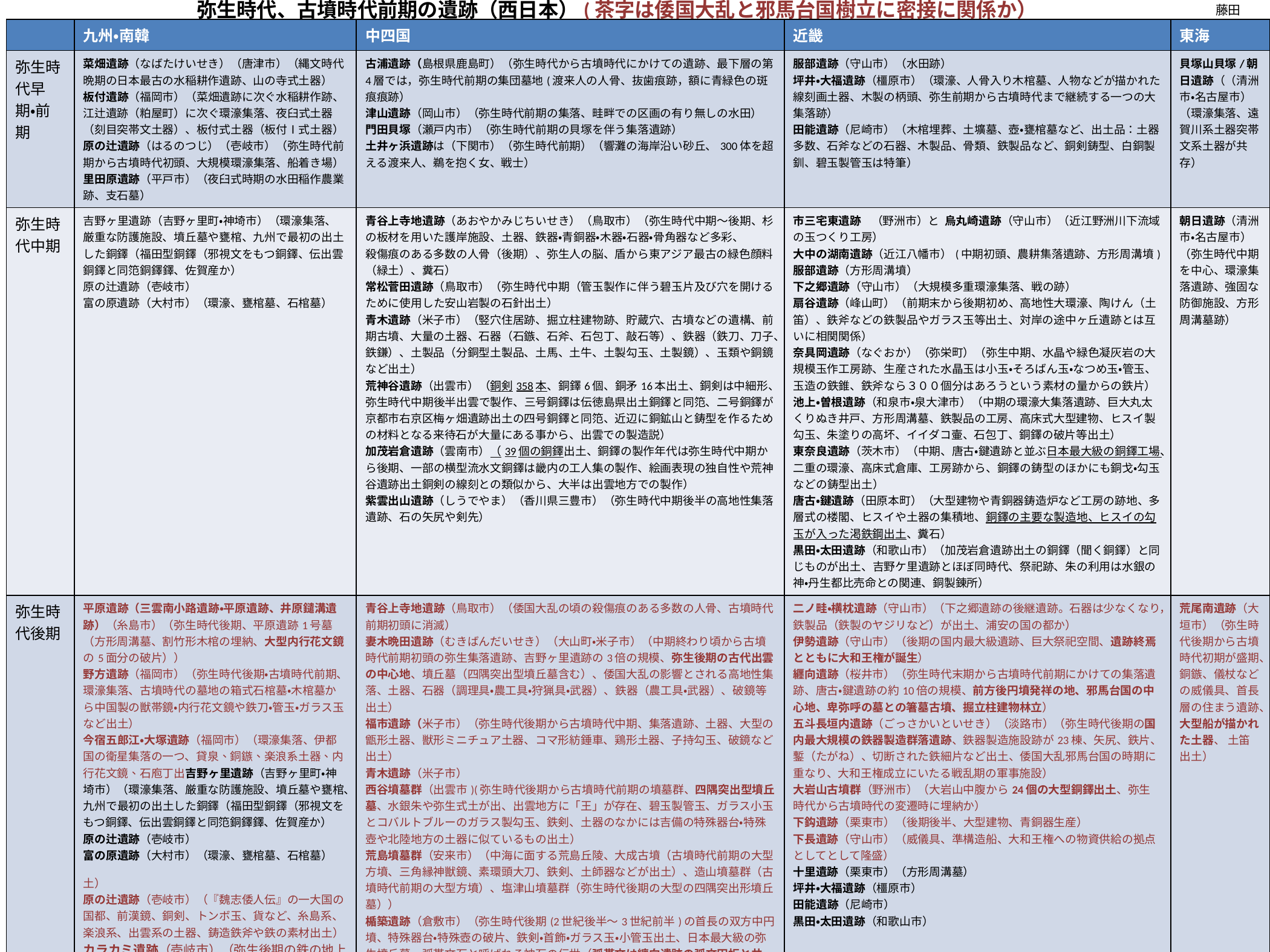

弥生時代、古墳時代前期の遺跡（西日本）(茶字は倭国大乱と邪馬台国樹立に密接に関係か）
藤田
|  | 九州・南韓 | 中四国 | 近畿 | 東海 |
| --- | --- | --- | --- | --- |
| 弥生時代早期・前期 | 菜畑遺跡（なばたけいせき）（唐津市）（縄文時代晩期の日本最古の水稲耕作遺跡、山の寺式土器） 板付遺跡（福岡市）（菜畑遺跡に次ぐ水稲耕作跡、江辻遺跡（粕屋町）に次ぐ環濠集落、夜臼式土器（刻目突帯文土器）、板付式土器（板付Ⅰ式土器） 原の辻遺跡（はるのつじ）（壱岐市）（弥生時代前期から古墳時代初頭、大規模環濠集落、船着き場） 里田原遺跡（平戸市）（夜臼式時期の水田稲作農業跡、支石墓） | 古浦遺跡（島根県鹿島町）（弥生時代から古墳時代にかけての遺跡、最下層の第4層では，弥生時代前期の集団墓地(渡来人の人骨、抜歯痕跡，額に青緑色の斑痕痕跡） 津山遺跡（岡山市）（弥生時代前期の集落、畦畔での区画の有り無しの水田） 門田貝塚（瀬戸内市）（弥生時代前期の貝塚を伴う集落遺跡） 土井ヶ浜遺跡は（下関市）（弥生時代前期）（響灘の海岸沿い砂丘、300体を超える渡来人、鵜を抱く女、戦士） | 服部遺跡（守山市）（水田跡） 坪井・大福遺跡（橿原市）（環濠、人骨入り木棺墓、人物などが描かれた線刻画土器、木製の柄頭、弥生前期から古墳時代まで継続する一つの大集落跡） 田能遺跡（尼崎市）（木棺埋葬、土壙墓、壺・甕棺墓など、出土品：土器多数、石斧などの石器、木製品、骨類、鉄製品など、銅剣鋳型、白銅製釧、碧玉製管玉は特筆） | 貝塚山貝塚/朝日遺跡（（清洲市・名古屋市）（環濠集落、遠賀川系土器突帯文系土器が共存） |
| 弥生時代中期 | 吉野ヶ里遺跡（吉野ヶ里町・神埼市）（環濠集落、厳重な防護施設、墳丘墓や甕棺、九州で最初の出土した銅鐸（福田型銅鐸（邪視文をもつ銅鐸、伝出雲銅鐸と同笵銅鐸鐸、佐賀産か） 原の辻遺跡（壱岐市） 富の原遺跡（大村市）（環濠、甕棺墓、石棺墓） | 青谷上寺地遺跡（あおやかみじちいせき）（鳥取市）（弥生時代中期～後期、杉の板材を用いた護岸施設、土器、鉄器・青銅器・木器・石器・骨角器など多彩、 殺傷痕のある多数の人骨（後期）、弥生人の脳、盾から東アジア最古の緑色顔料（緑土）、糞石） 常松菅田遺跡（鳥取市）（弥生時代中期（管玉製作に伴う碧玉片及び穴を開けるために使用した安山岩製の石針出土） 青木遺跡（米子市）（竪穴住居跡、掘立柱建物跡、貯蔵穴、古墳などの遺構、前期古墳、大量の土器、石器（石鏃、石斧、石包丁、敲石等）、鉄器（鉄刀、刀子、鉄鎌）、土製品（分銅型土製品、土馬、土牛、土製勾玉、土製鏡）、玉類や銅鏡など出土） 荒神谷遺跡（出雲市）（銅剣358本、銅鐸6個、銅矛16本出土、銅剣は中細形、弥生時代中期後半出雲で製作、三号銅鐸は伝徳島県出土銅鐸と同笵、二号銅鐸が京都市右京区梅ヶ畑遺跡出土の四号銅鐸と同笵、近辺に銅鉱山と鋳型を作るための材料となる来待石が大量にある事から、出雲での製造説） 加茂岩倉遺跡（雲南市）（39個の銅鐸出土、銅鐸の製作年代は弥生時代中期から後期、一部の横型流水文銅鐸は畿内の工人集の製作、絵画表現の独自性や荒神谷遺跡出土銅剣の線刻との類似から、大半は出雲地方での製作） 紫雲出山遺跡（しうでやま）（香川県三豊市）（弥生時代中期後半の高地性集落遺跡、石の矢尻や剣先） | 市三宅東遺跡 （野洲市）と 烏丸崎遺跡（守山市）（近江野洲川下流域の玉つくり工房） 大中の湖南遺跡（近江八幡市）(中期初頭、農耕集落遺跡、方形周溝墳) 服部遺跡（方形周溝墳） 下之郷遺跡（守山市）（大規模多重環濠集落、戦の跡） 扇谷遺跡（峰山町）（前期末から後期初め、高地性大環濠、陶けん（土笛）、鉄斧などの鉄製品やガラス玉等出土、対岸の途中ヶ丘遺跡とは互いに相関関係） 奈具岡遺跡（なぐおか）（弥栄町）（弥生中期、水晶や緑色凝灰岩の大規模玉作工房跡、生産された水晶玉は小玉・そろばん玉・なつめ玉・管玉、玉造の鉄錐、鉄斧なら３００個分はあろうという素材の量からの鉄片） 池上・曽根遺跡（和泉市・泉大津市）（中期の環濠大集落遺跡、巨大丸太くりぬき井戸、方形周溝墓、鉄製品の工房、高床式大型建物、ヒスイ製勾玉、朱塗りの高坏、イイダコ壷、石包丁、銅鐸の破片等出土） 東奈良遺跡（茨木市）（中期、唐古・鍵遺跡と並ぶ日本最大級の銅鐸工場、二重の環濠、高床式倉庫、工房跡から、銅鐸の鋳型のほかにも銅戈・勾玉などの鋳型出土） 唐古・鍵遺跡（田原本町）（大型建物や青銅器鋳造炉など工房の跡地、多層式の楼閣、ヒスイや土器の集積地、銅鐸の主要な製造地、ヒスイの勾玉が入った渇鉄鋼出土、糞石） 黒田・太田遺跡（和歌山市）（加茂岩倉遺跡出土の銅鐸（聞く銅鐸）と同じものが出土、吉野ケ里遺跡とほぼ同時代、祭祀跡、朱の利用は水銀の神・丹生都比売命との関連、銅製錬所） | 朝日遺跡（清洲市・名古屋市）（弥生時代中期を中心、環濠集落遺跡、強固な防御施設、方形周溝墓跡） |
| 弥生時代後期 | 平原遺跡（三雲南小路遺跡・平原遺跡、井原鑓溝遺跡）（糸島市）（弥生時代後期、平原遺跡1号墓（方形周溝墓、割竹形木棺の埋納、大型内行花文鏡の5面分の破片）） 野方遺跡（福岡市）（弥生時代後期・古墳時代前期、環濠集落、古墳時代の墓地の箱式石棺墓・木棺墓から中国製の獣帯鏡・内行花文鏡や鉄刀・管玉・ガラス玉など出土） 今宿五郎江・大塚遺跡（福岡市）（環濠集落、伊都国の衛星集落の一つ、貸泉、銅鏃、楽浪系土器、内行花文鏡、石庖丁出吉野ヶ里遺跡（吉野ヶ里町・神埼市）（環濠集落、厳重な防護施設、墳丘墓や甕棺、九州で最初の出土した銅鐸（福田型銅鐸（邪視文をもつ銅鐸、伝出雲銅鐸と同笵銅鐸鐸、佐賀産か） 原の辻遺跡（壱岐市） 富の原遺跡（大村市）（環濠、甕棺墓、石棺墓） 土） 原の辻遺跡（壱岐市）（『魏志倭人伝』の一大国の国都、前漢鏡、銅剣、トンボ玉、貨など、糸島系、楽浪系、出雲系の土器、鋳造鉄斧や鉄の素材出土） カラカミ遺跡（壱岐市）（弥生後期の鉄の地上炉跡、鉄製の銛、釣り針、鎌、鉄鏃、槍鉋、と薄などの鉄器） 吉野ヶ里遺跡（吉野ヶ里町・神埼市）後期に環壕が拡大し二重に、建物が巨大化し、3世紀ごろには集落は最盛期） うてな遺跡(熊本県七城町）（弥生後期から古墳前期、環濠集落跡、ジョッキ型土器や、注ぎ口のついた船型土器などのほか、土製勾玉や土製丸玉、鉄製の手鎌や鎌、貨泉など出土、古墳時代前期の大型方形周溝墓） | 青谷上寺地遺跡（鳥取市）（倭国大乱の頃の殺傷痕のある多数の人骨、古墳時代前期初頭に消滅） 妻木晩田遺跡（むきばんだいせき）（大山町・米子市）（中期終わり頃から古墳時代前期初頭の弥生集落遺跡、吉野ヶ里遺跡の3倍の規模、弥生後期の古代出雲の中心地、墳丘墓（四隅突出型墳丘墓含む）、倭国大乱の影響とされる高地性集落、土器、石器（調理具・農工具・狩猟具・武器）、鉄器（農工具・武器）、破鏡等出土） 福市遺跡（米子市）（弥生時代後期から古墳時代中期、集落遺跡、土器、大型の甑形土器、獣形ミニチュア土器、コマ形紡錘車、鶏形土器、子持勾玉、破鏡など出土） 青木遺跡（米子市） 西谷墳墓群（出雲市)(弥生時代後期から古墳時代前期の墳墓群、四隅突出型墳丘墓、水銀朱や弥生式土が出、出雲地方に「王」が存在、碧玉製管玉、ガラス小玉とコバルトブルーのガラス製勾玉、鉄剣、土器のなかには吉備の特殊器台・特殊壺や北陸地方の土器に似ているもの出土） 荒島墳墓群（安来市）（中海に面する荒島丘陵、大成古墳（古墳時代前期の大型方墳、三角縁神獣鏡、素環頭大刀、鉄剣、土師器などが出土）、造山墳墓群（古墳時代前期の大型方墳）、塩津山墳墓群（弥生時代後期の大型の四隅突出形墳丘墓）） 楯築遺跡（倉敷市）（弥生時代後期(2世紀後半～3世紀前半)の首長の双方中円墳、特殊器台・特殊壺の破片、鉄剣・首飾・ガラス玉・小管玉出土、日本最大級の弥生墳丘墓、弧帯文石と呼ばれる神石の伝世（弧帯文は纏向遺跡の弧文円板と共通） 小丸遺跡（三原市）（西暦200年代の製鉄炉跡） 矢野遺跡（徳島市）（銅鐸が集落の中心から出土、最新式の大型銅鐸、鉄鏃、砂鉄入り瓶の出土） 常松菅田遺跡（鳥取市） | 二ノ畦・横枕遺跡（守山市）（下之郷遺跡の後継遺跡。石器は少なくなり，鉄製品（鉄製のヤジリなど）が出土、浦安の国の都か） 伊勢遺跡（守山市）（後期の国内最大級遺跡、巨大祭祀空間、遺跡終焉とともに大和王権が誕生） 纒向遺跡（桜井市）（弥生時代末期から古墳時代前期にかけての集落遺跡、唐古・鍵遺跡の約10倍の規模、前方後円墳発祥の地、邪馬台国の中心地、卑弥呼の墓との箸墓古墳、掘立柱建物林立） 五斗長垣内遺跡（ごっさかいといせき）（淡路市）（弥生時代後期の国内最大規模の鉄器製造群落遺跡、鉄器製造施設跡が23棟、矢尻、鉄片、鏨（たがね）、切断された鉄細片など出土、倭国大乱邪馬台国の時期に重なり、大和王権成立にいたる戦乱期の軍事施設） 大岩山古墳群（野洲市）（大岩山中腹から24個の大型銅鐸出土、弥生時代から古墳時代の変遷時に埋納か） 下鈎遺跡（栗東市）（後期後半、大型建物、青銅器生産） 下長遺跡（守山市）（威儀具、準構造船、大和王権への物資供給の拠点としてとして隆盛） 十里遺跡（栗東市）（方形周溝墓） 坪井・大福遺跡（橿原市） 田能遺跡（尼崎市） 黒田・太田遺跡（和歌山市） | 荒尾南遺跡（大垣市）（弥生時代後期から古墳時代初期が盛期、銅鏃、儀杖などの威儀具、首長層の住まう遺跡、大型船が描かれた土器、 土笛出土） |
| 古墳時代前期 |  | 常松菅田遺跡（鳥取市）（指物の腰掛出土） 西谷墳墓群（出雲市)（ガラス小玉（ナトロンを使用、ローマ帝国製） 松ヶ迫矢谷遺跡（三次市）（3世紀前半方形周溝墓から出土したガラス小玉（ナトロンを使用したガラス、ローマ帝国製） | 大岩山古墳群（3世紀からの古墳群、円墳、前方後方墳、前方後円墳など多数） 纒向遺跡（桜井市） 隠岡遺跡（伊勢市）（3世紀末の住居跡、伊勢神宮がこの地に伊勢に鎮座したこと関連） | 西上免遺跡（一宮市）（３世紀に 遡る最古の前方後方墳、Ｓ字甕出土） |